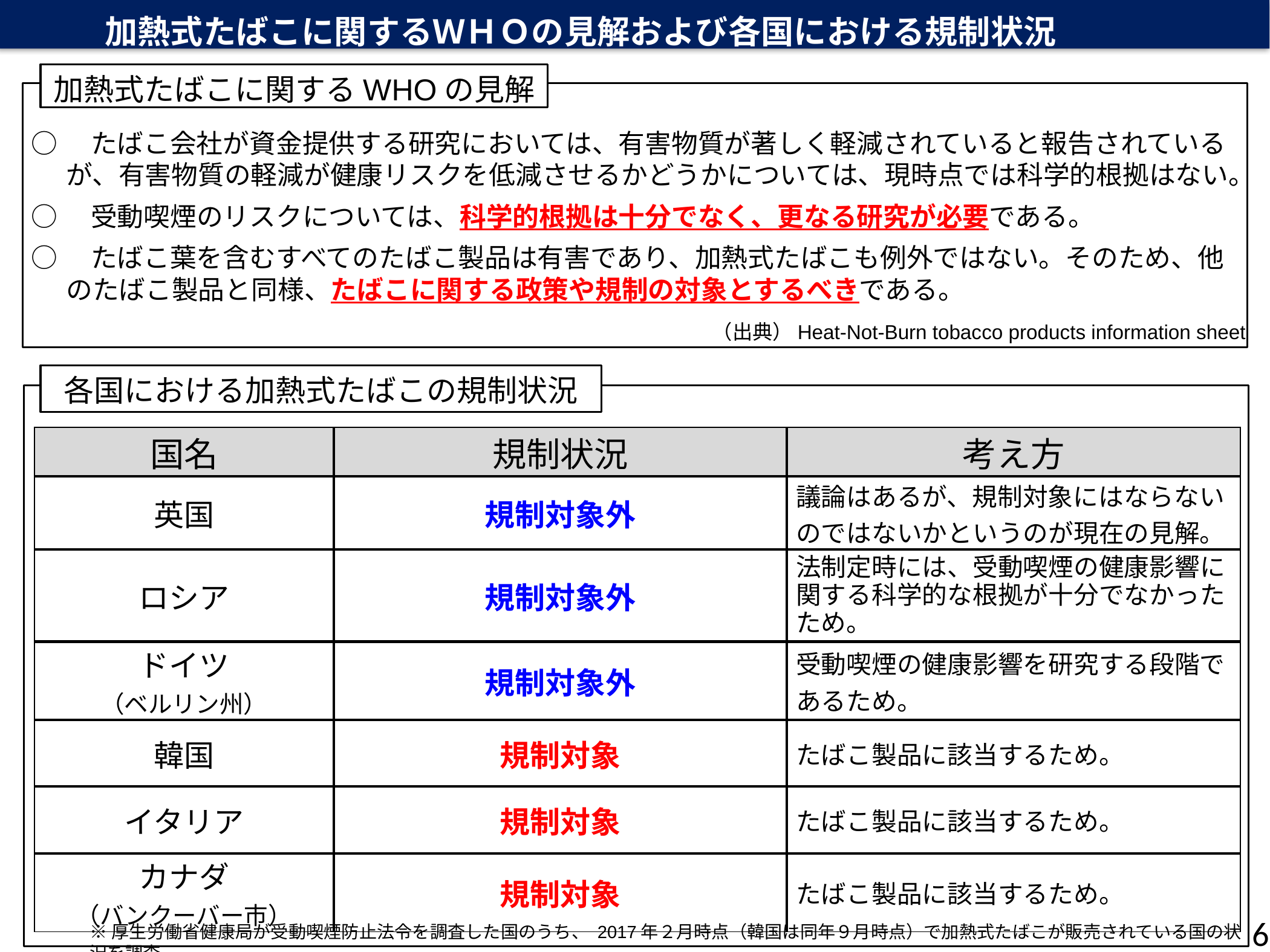

加熱式たばこに関するＷＨＯの見解および各国における規制状況
加熱式たばこに関するWHOの見解

○　たばこ会社が資金提供する研究においては、有害物質が著しく軽減されていると報告されているが、有害物質の軽減が健康リスクを低減させるかどうかについては、現時点では科学的根拠はない。
○　受動喫煙のリスクについては、科学的根拠は十分でなく、更なる研究が必要である。
○　たばこ葉を含むすべてのたばこ製品は有害であり、加熱式たばこも例外ではない。そのため、他のたばこ製品と同様、たばこに関する政策や規制の対象とするべきである。
（出典）Heat-Not-Burn tobacco products information sheet
各国における加熱式たばこの規制状況

| 国名 | 規制状況 | 考え方 |
| --- | --- | --- |
| 英国 | 規制対象外 | 議論はあるが、規制対象にはならないのではないかというのが現在の見解。 |
| ロシア | 規制対象外 | 法制定時には、受動喫煙の健康影響に関する科学的な根拠が十分でなかったため。 |
| ドイツ （ベルリン州） | 規制対象外 | 受動喫煙の健康影響を研究する段階であるため。 |
| 韓国 | 規制対象 | たばこ製品に該当するため。 |
| イタリア | 規制対象 | たばこ製品に該当するため。 |
| カナダ （バンクーバー市） | 規制対象 | たばこ製品に該当するため。 |
6
※厚生労働省健康局が受動喫煙防止法令を調査した国のうち、 2017年２月時点（韓国は同年９月時点）で加熱式たばこが販売されている国の状況を調査